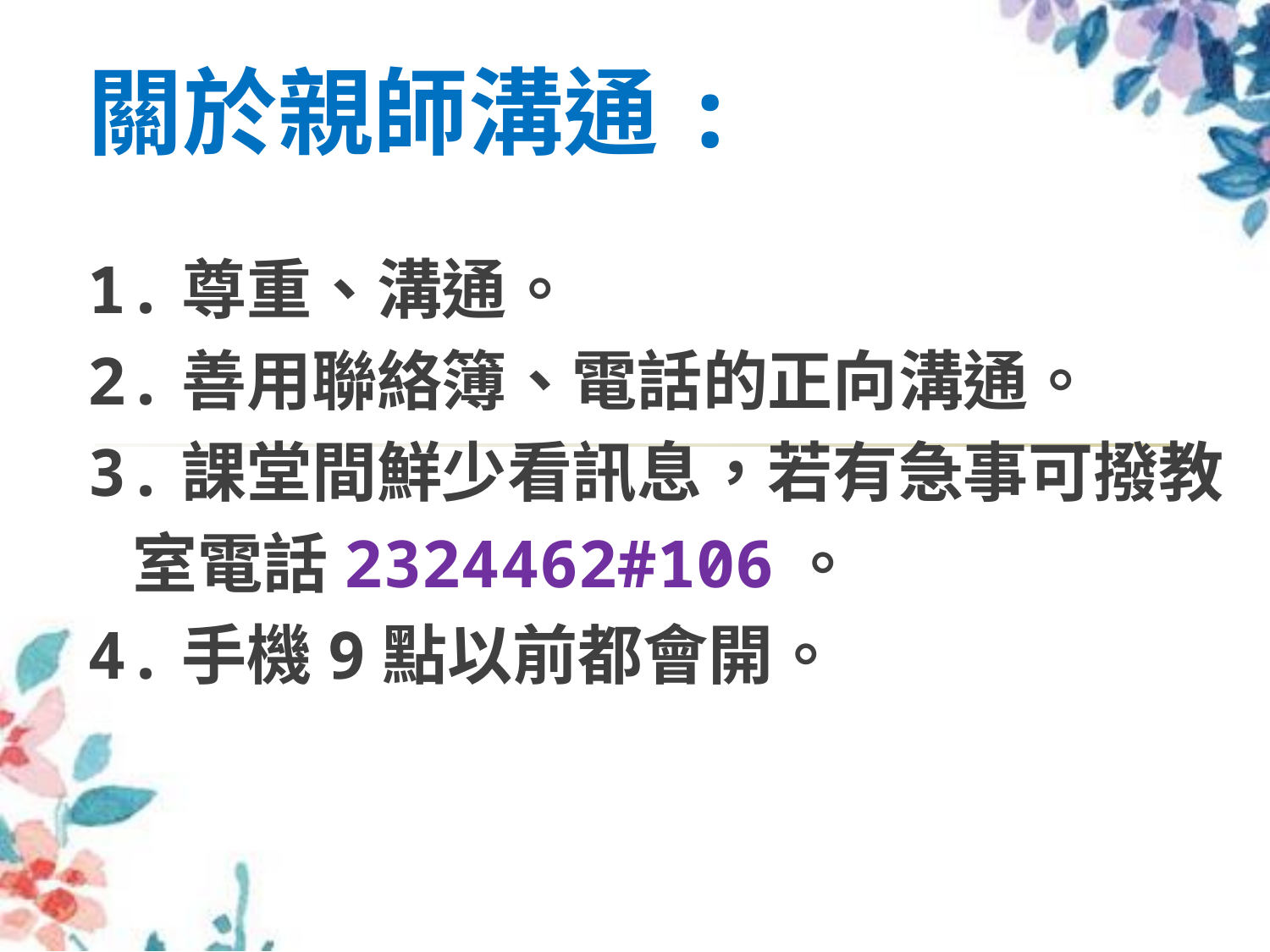

關於親師溝通:

1.尊重、溝通。
2.善用聯絡簿、電話的正向溝通。
3.課堂間鮮少看訊息，若有急事可撥教
  室電話2324462#106。
4.手機9點以前都會開。